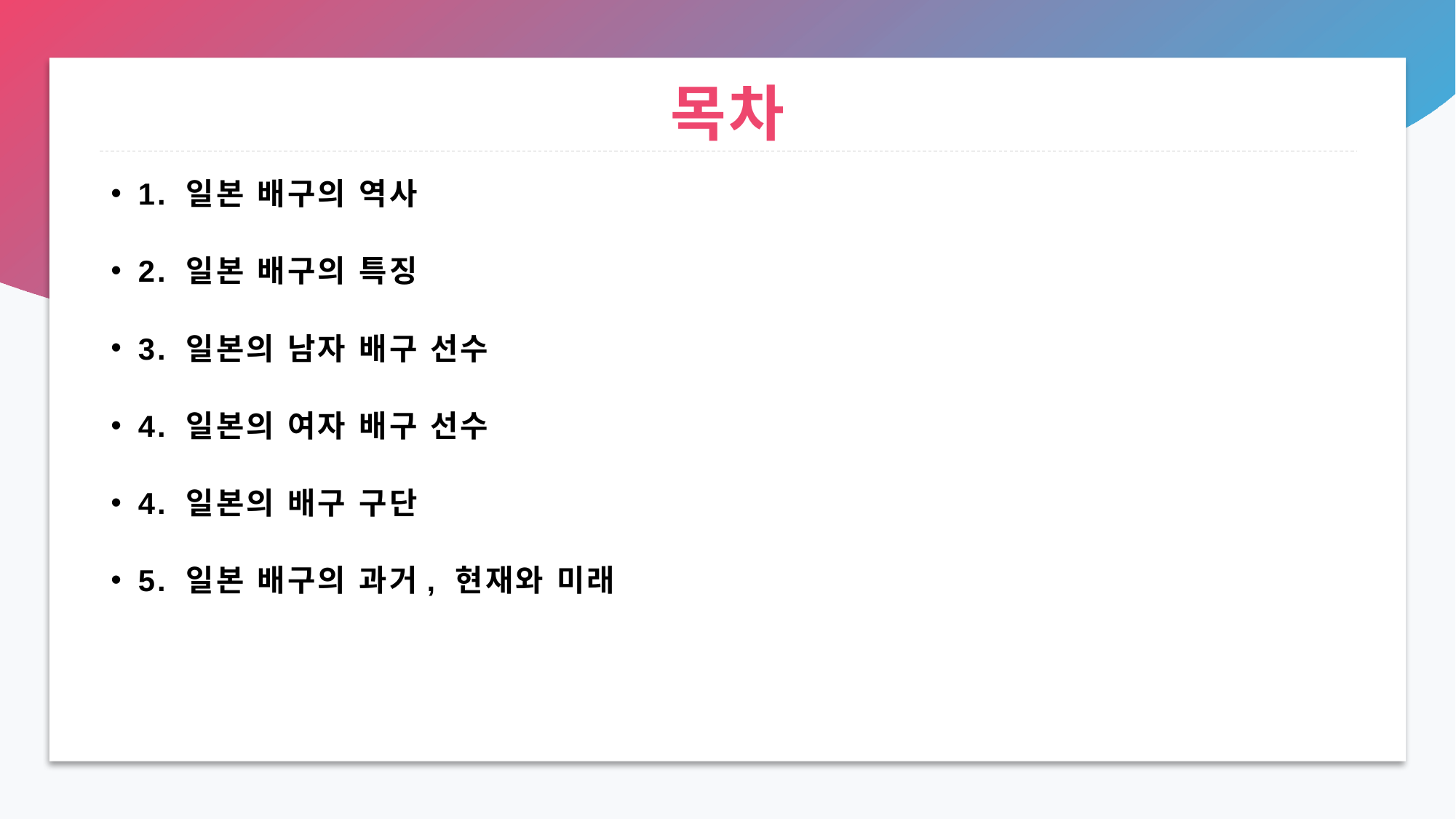

# 목차
1. 일본 배구의 역사
2. 일본 배구의 특징
3. 일본의 남자 배구 선수
4. 일본의 여자 배구 선수
4. 일본의 배구 구단
5. 일본 배구의 과거, 현재와 미래